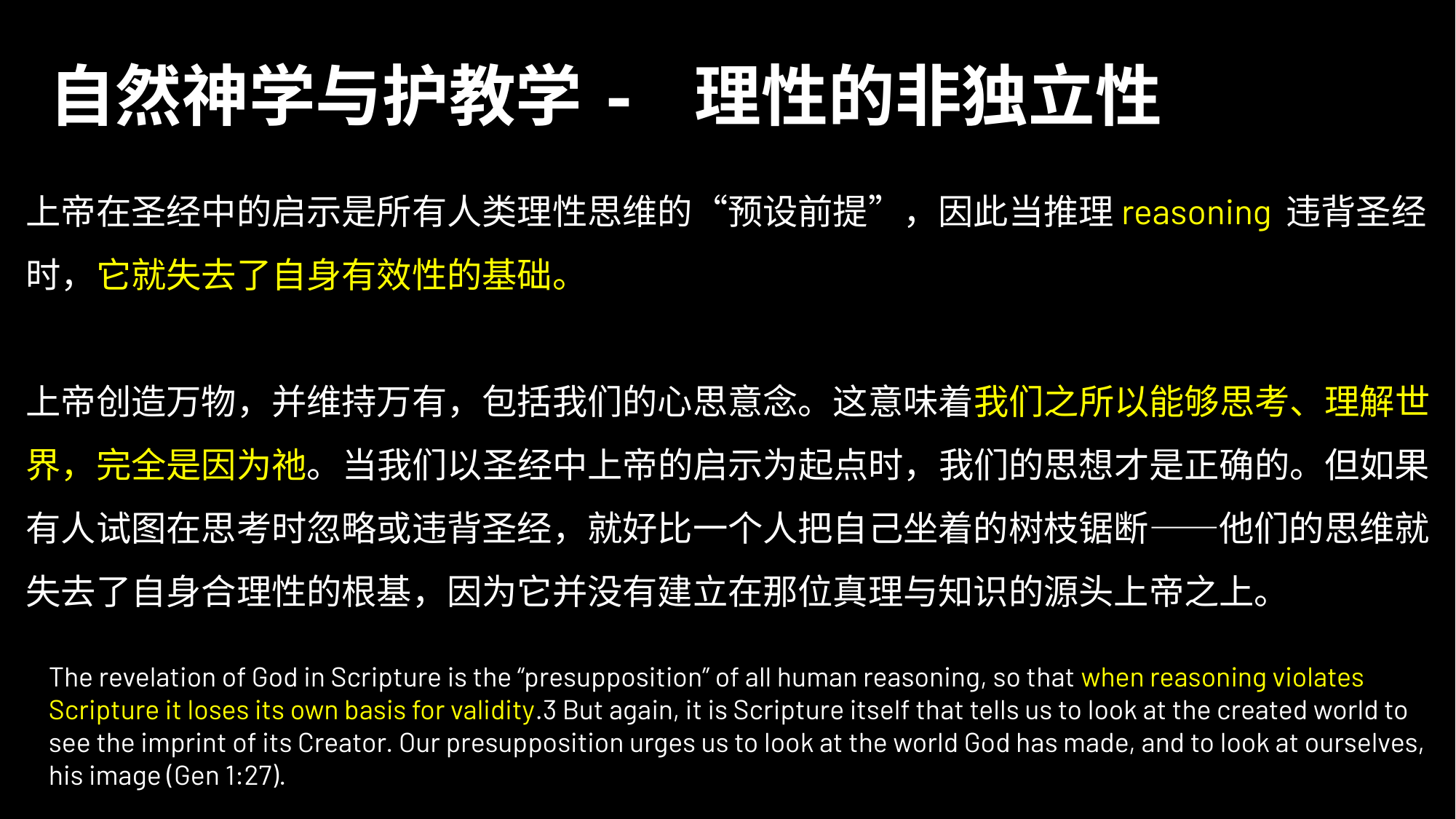

# 自然神学与护教学- 理性的非独立性
上帝在圣经中的启示是所有人类理性思维的“预设前提”，因此当推理reasoning 违背圣经时，它就失去了自身有效性的基础。
上帝创造万物，并维持万有，包括我们的心思意念。这意味着我们之所以能够思考、理解世界，完全是因为祂。当我们以圣经中上帝的启示为起点时，我们的思想才是正确的。但如果有人试图在思考时忽略或违背圣经，就好比一个人把自己坐着的树枝锯断——他们的思维就失去了自身合理性的根基，因为它并没有建立在那位真理与知识的源头上帝之上。
The revelation of God in Scripture is the “presupposition” of all human reasoning, so that when reasoning violates Scripture it loses its own basis for validity.3 But again, it is Scripture itself that tells us to look at the created world to see the imprint of its Creator. Our presupposition urges us to look at the world God has made, and to look at ourselves, his image (Gen 1:27).